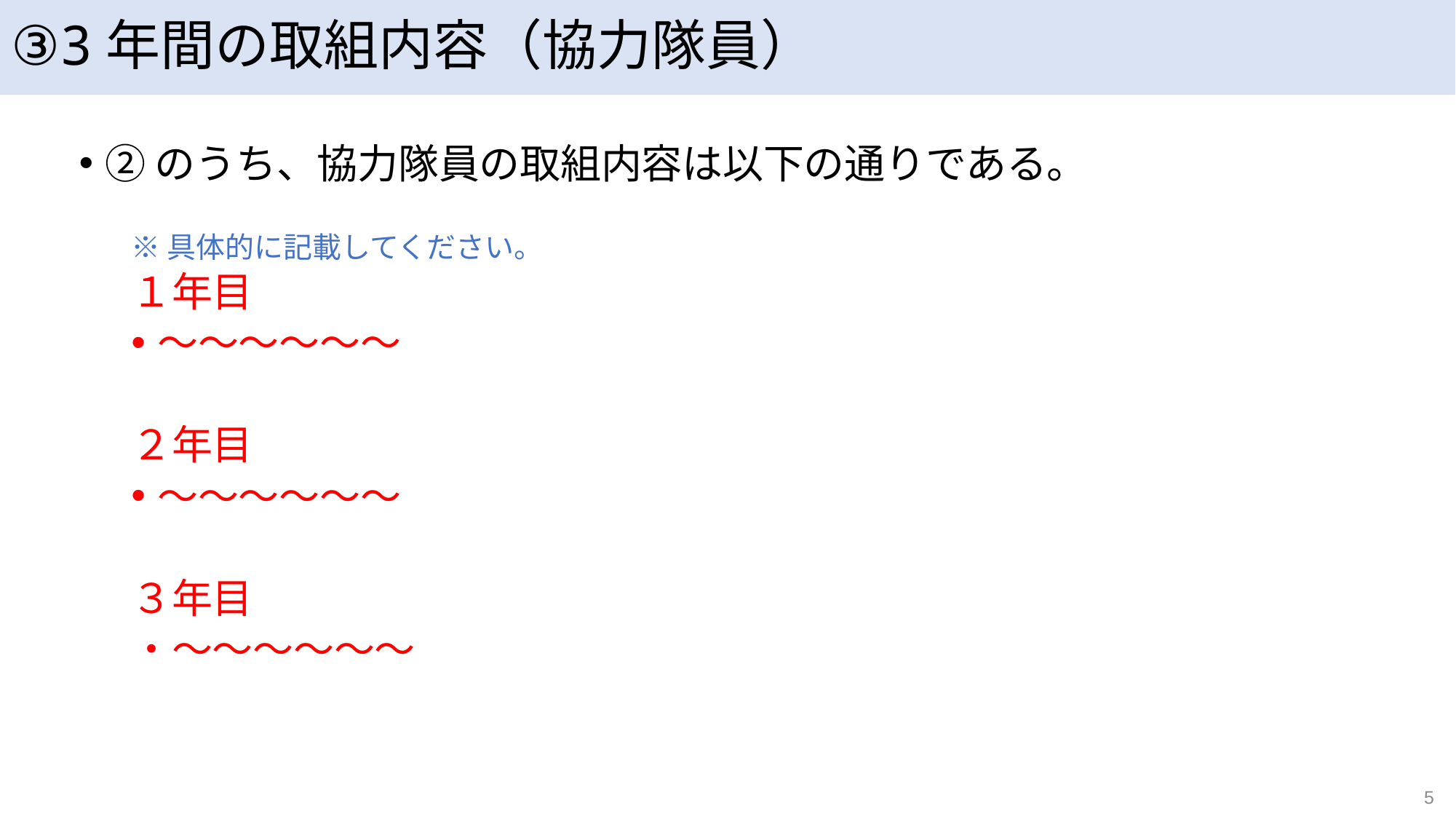

# ③3年間の取組内容（協力隊員）
②のうち、協力隊員の取組内容は以下の通りである。

※具体的に記載してください。
１年目
～～～～～～

２年目
～～～～～～

３年目
・～～～～～～
5